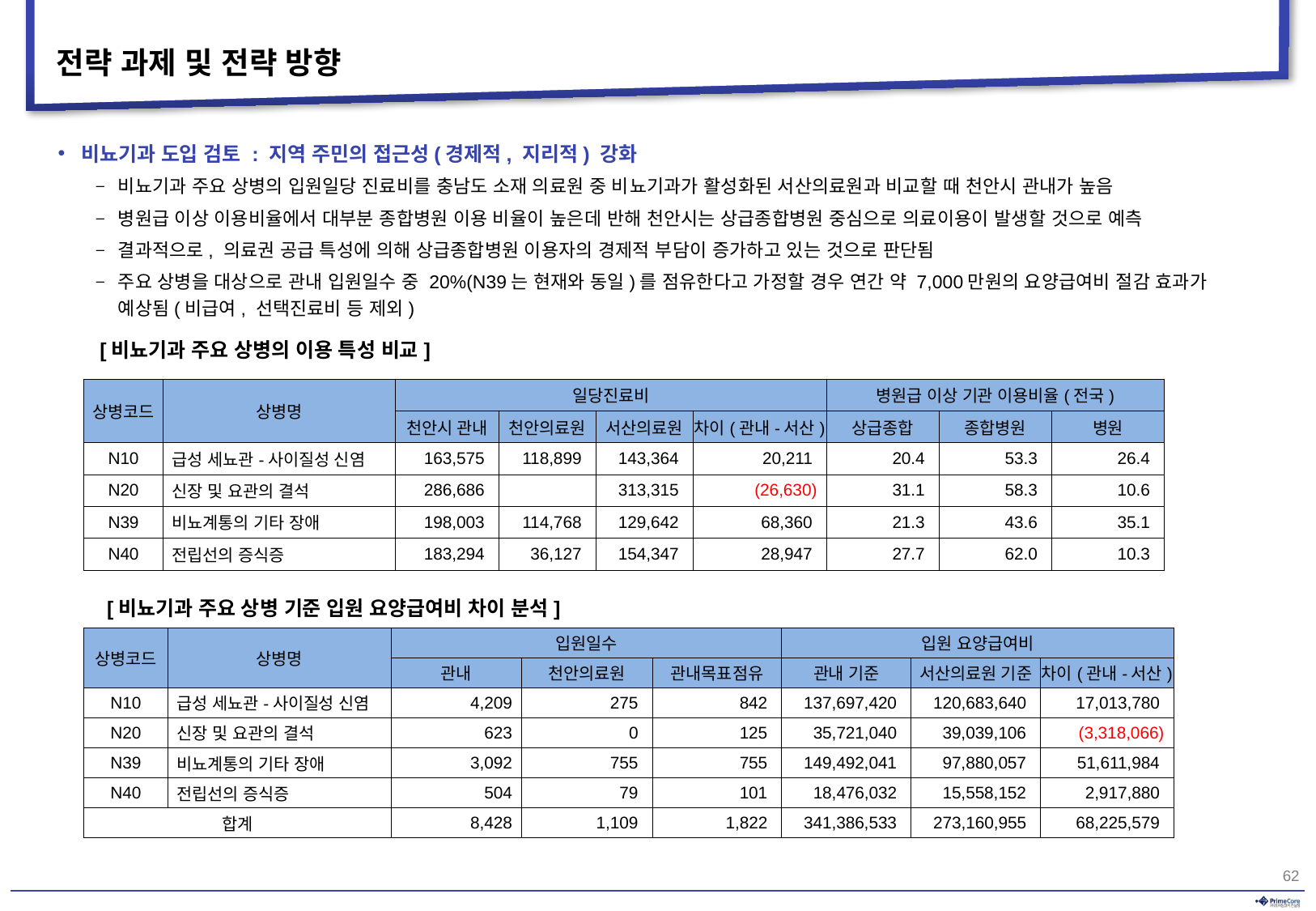

# 전략 과제 및 전략 방향
비뇨기과 도입 검토 : 지역 주민의 접근성(경제적, 지리적) 강화
비뇨기과 주요 상병의 입원일당 진료비를 충남도 소재 의료원 중 비뇨기과가 활성화된 서산의료원과 비교할 때 천안시 관내가 높음
병원급 이상 이용비율에서 대부분 종합병원 이용 비율이 높은데 반해 천안시는 상급종합병원 중심으로 의료이용이 발생할 것으로 예측
결과적으로, 의료권 공급 특성에 의해 상급종합병원 이용자의 경제적 부담이 증가하고 있는 것으로 판단됨
주요 상병을 대상으로 관내 입원일수 중 20%(N39는 현재와 동일)를 점유한다고 가정할 경우 연간 약 7,000만원의 요양급여비 절감 효과가 예상됨(비급여, 선택진료비 등 제외)
[비뇨기과 주요 상병의 이용 특성 비교]
| 상병코드 | 상병명 | 일당진료비 |  |  |  | 병원급 이상 기관 이용비율(전국) |  |  |
| --- | --- | --- | --- | --- | --- | --- | --- | --- |
|  |  | 천안시 관내 | 천안의료원 | 서산의료원 | 차이(관내-서산) | 상급종합 | 종합병원 | 병원 |
| N10 | 급성 세뇨관-사이질성 신염 | 163,575 | 118,899 | 143,364 | 20,211 | 20.4 | 53.3 | 26.4 |
| N20 | 신장 및 요관의 결석 | 286,686 |  | 313,315 | (26,630) | 31.1 | 58.3 | 10.6 |
| N39 | 비뇨계통의 기타 장애 | 198,003 | 114,768 | 129,642 | 68,360 | 21.3 | 43.6 | 35.1 |
| N40 | 전립선의 증식증 | 183,294 | 36,127 | 154,347 | 28,947 | 27.7 | 62.0 | 10.3 |
[비뇨기과 주요 상병 기준 입원 요양급여비 차이 분석]
| 상병코드 | 상병명 | 입원일수 |  |  | 입원 요양급여비 |  |  |
| --- | --- | --- | --- | --- | --- | --- | --- |
|  |  | 관내 | 천안의료원 | 관내목표점유 | 관내 기준 | 서산의료원 기준 | 차이(관내-서산) |
| N10 | 급성 세뇨관-사이질성 신염 | 4,209 | 275 | 842 | 137,697,420 | 120,683,640 | 17,013,780 |
| N20 | 신장 및 요관의 결석 | 623 | 0 | 125 | 35,721,040 | 39,039,106 | (3,318,066) |
| N39 | 비뇨계통의 기타 장애 | 3,092 | 755 | 755 | 149,492,041 | 97,880,057 | 51,611,984 |
| N40 | 전립선의 증식증 | 504 | 79 | 101 | 18,476,032 | 15,558,152 | 2,917,880 |
| 합계 |  | 8,428 | 1,109 | 1,822 | 341,386,533 | 273,160,955 | 68,225,579 |